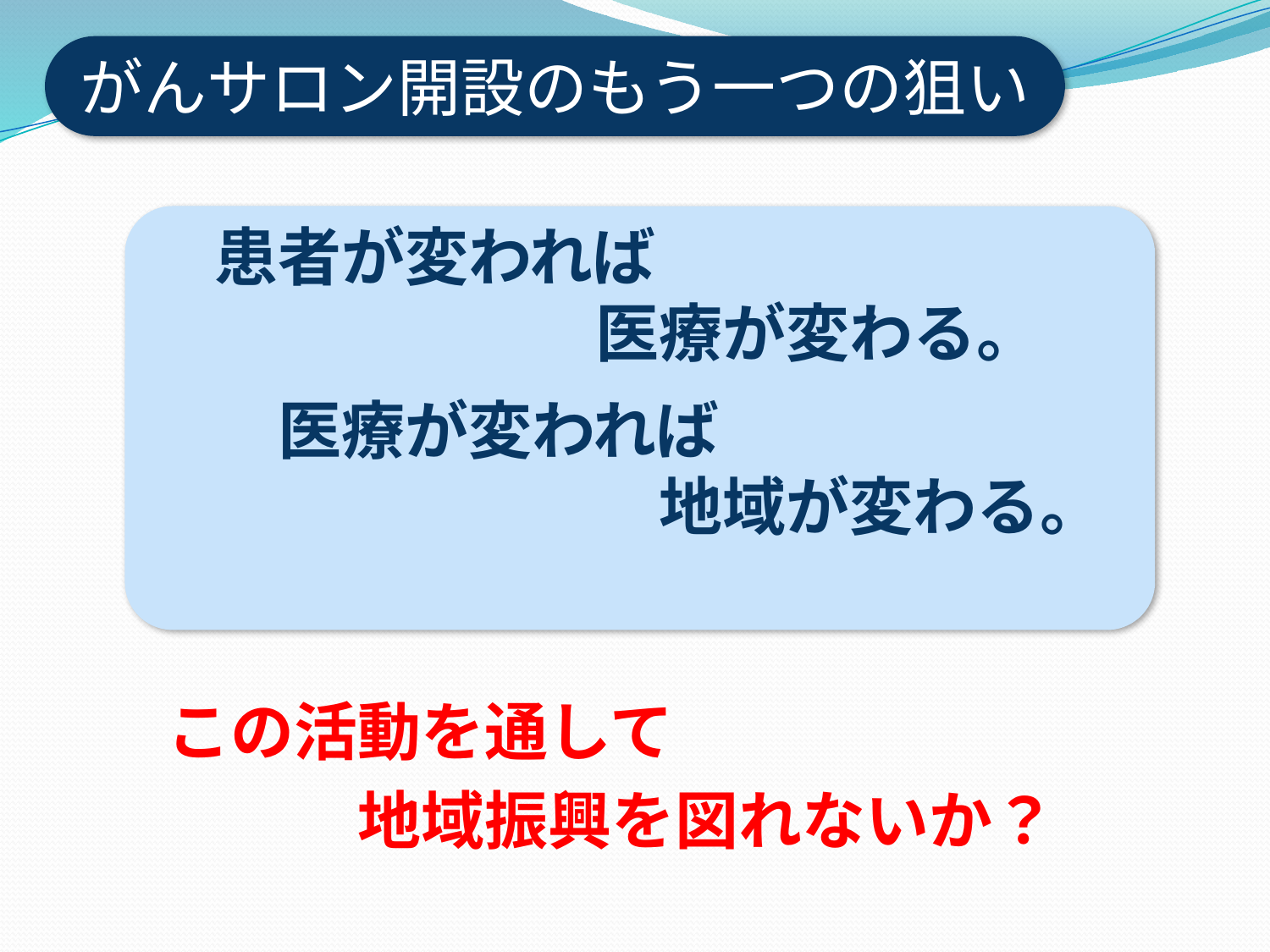

がんサロン開設のもう一つの狙い
　患者が変われば
　　　　　　　医療が変わる。
　　医療が変われば
　　　　　　　　地域が変わる。
この活動を通して
　　　地域振興を図れないか？